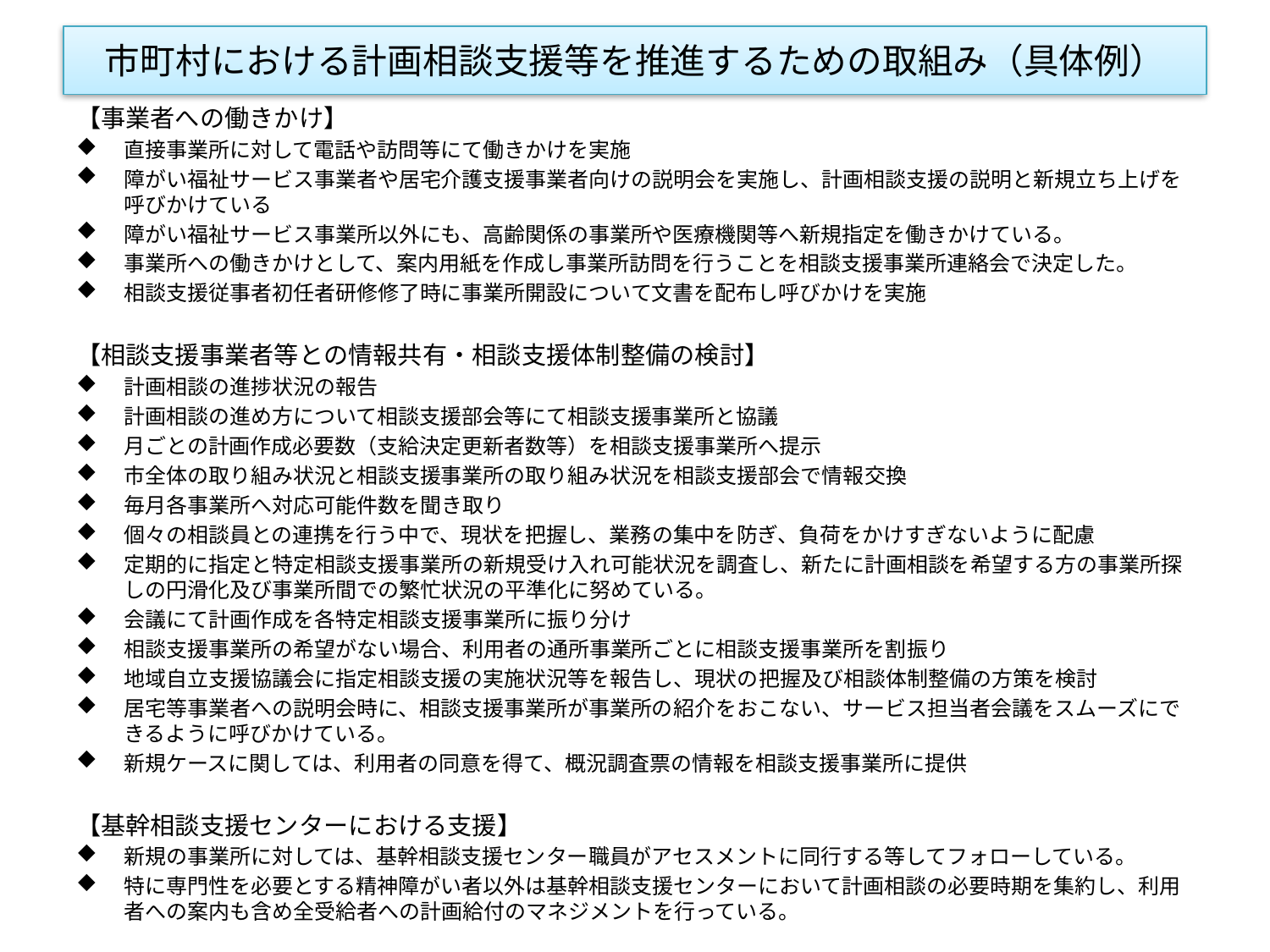

# 市町村における計画相談支援等を推進するための取組み（具体例）
【事業者への働きかけ】
直接事業所に対して電話や訪問等にて働きかけを実施
障がい福祉サービス事業者や居宅介護支援事業者向けの説明会を実施し、計画相談支援の説明と新規立ち上げを呼びかけている
障がい福祉サービス事業所以外にも、高齢関係の事業所や医療機関等へ新規指定を働きかけている。
事業所への働きかけとして、案内用紙を作成し事業所訪問を行うことを相談支援事業所連絡会で決定した。
相談支援従事者初任者研修修了時に事業所開設について文書を配布し呼びかけを実施

【相談支援事業者等との情報共有・相談支援体制整備の検討】
計画相談の進捗状況の報告
計画相談の進め方について相談支援部会等にて相談支援事業所と協議
月ごとの計画作成必要数（支給決定更新者数等）を相談支援事業所へ提示
市全体の取り組み状況と相談支援事業所の取り組み状況を相談支援部会で情報交換
毎月各事業所へ対応可能件数を聞き取り
個々の相談員との連携を行う中で、現状を把握し、業務の集中を防ぎ、負荷をかけすぎないように配慮
定期的に指定と特定相談支援事業所の新規受け入れ可能状況を調査し、新たに計画相談を希望する方の事業所探しの円滑化及び事業所間での繁忙状況の平準化に努めている。
会議にて計画作成を各特定相談支援事業所に振り分け
相談支援事業所の希望がない場合、利用者の通所事業所ごとに相談支援事業所を割振り
地域自立支援協議会に指定相談支援の実施状況等を報告し、現状の把握及び相談体制整備の方策を検討
居宅等事業者への説明会時に、相談支援事業所が事業所の紹介をおこない、サービス担当者会議をスムーズにできるように呼びかけている。
新規ケースに関しては、利用者の同意を得て、概況調査票の情報を相談支援事業所に提供

【基幹相談支援センターにおける支援】
新規の事業所に対しては、基幹相談支援センター職員がアセスメントに同行する等してフォローしている。
特に専門性を必要とする精神障がい者以外は基幹相談支援センターにおいて計画相談の必要時期を集約し、利用者への案内も含め全受給者への計画給付のマネジメントを行っている。